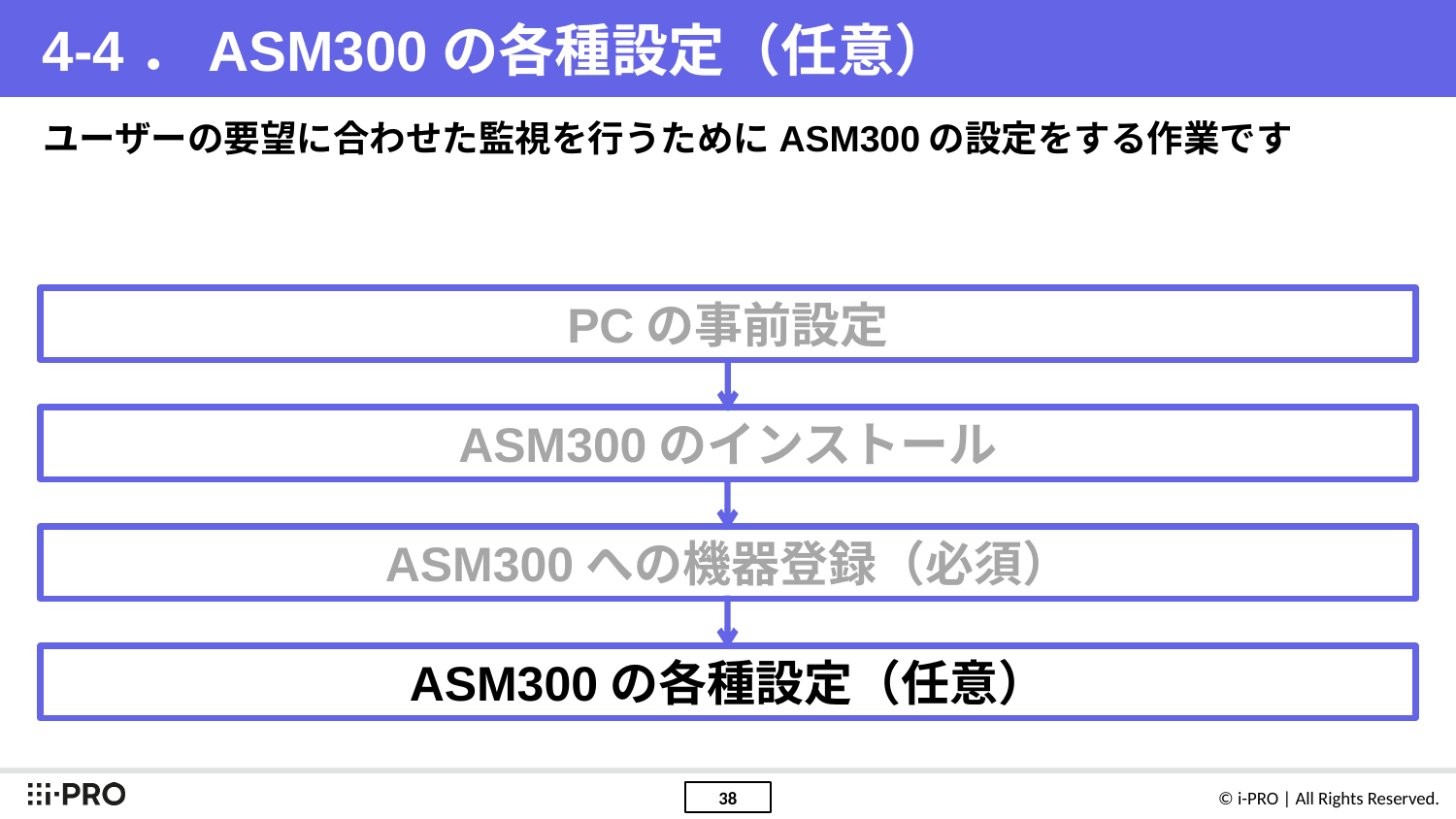

# 4-4．ASM300の各種設定（任意）
ユーザーの要望に合わせた監視を行うためにASM300の設定をする作業です
PCの事前設定
ASM300のインストール
ASM300への機器登録（必須）
ASM300の各種設定（任意）